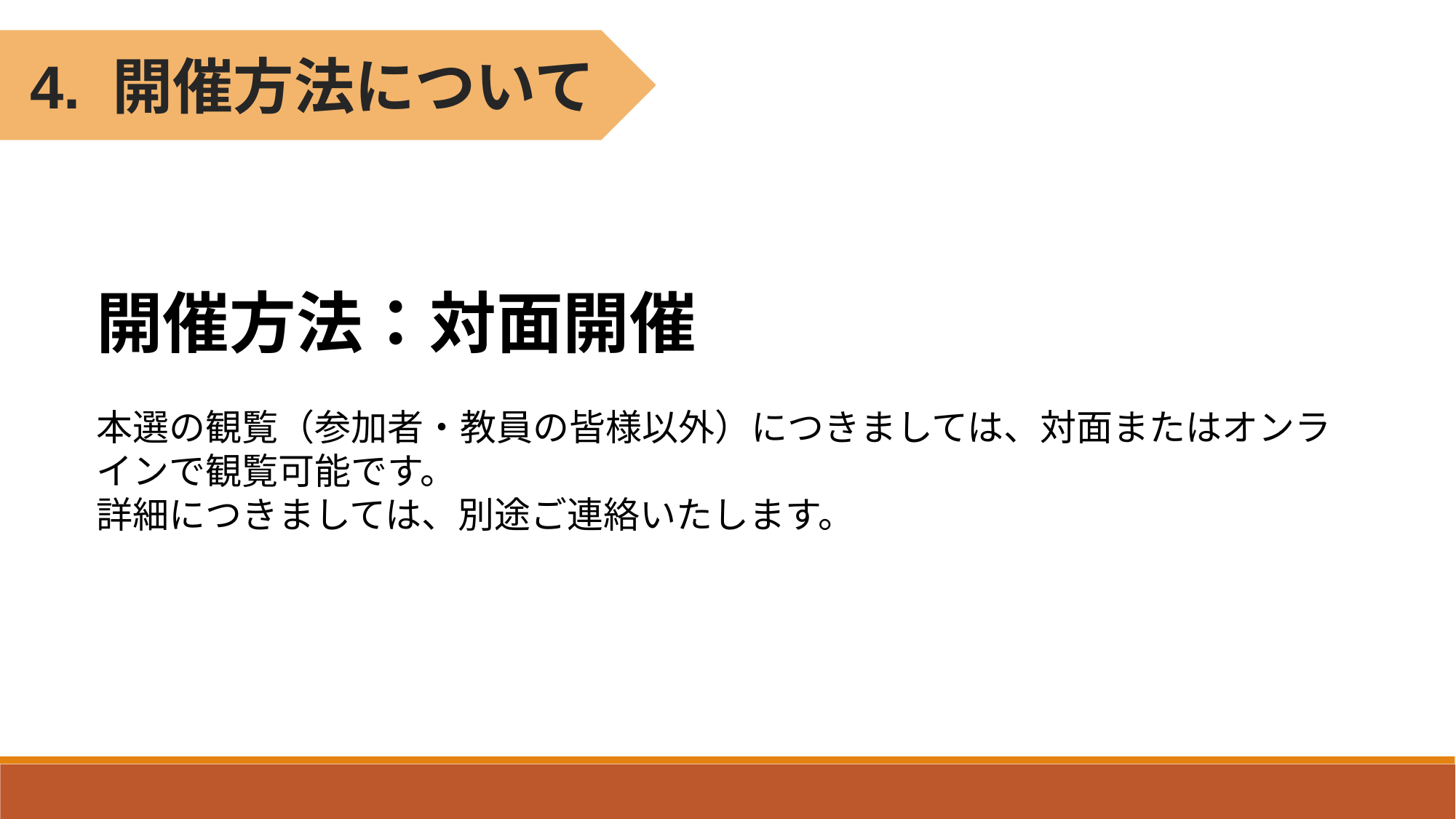

4. 開催方法について
開催方法：対面開催

本選の観覧（参加者・教員の皆様以外）につきましては、対面またはオンラインで観覧可能です。
詳細につきましては、別途ご連絡いたします。